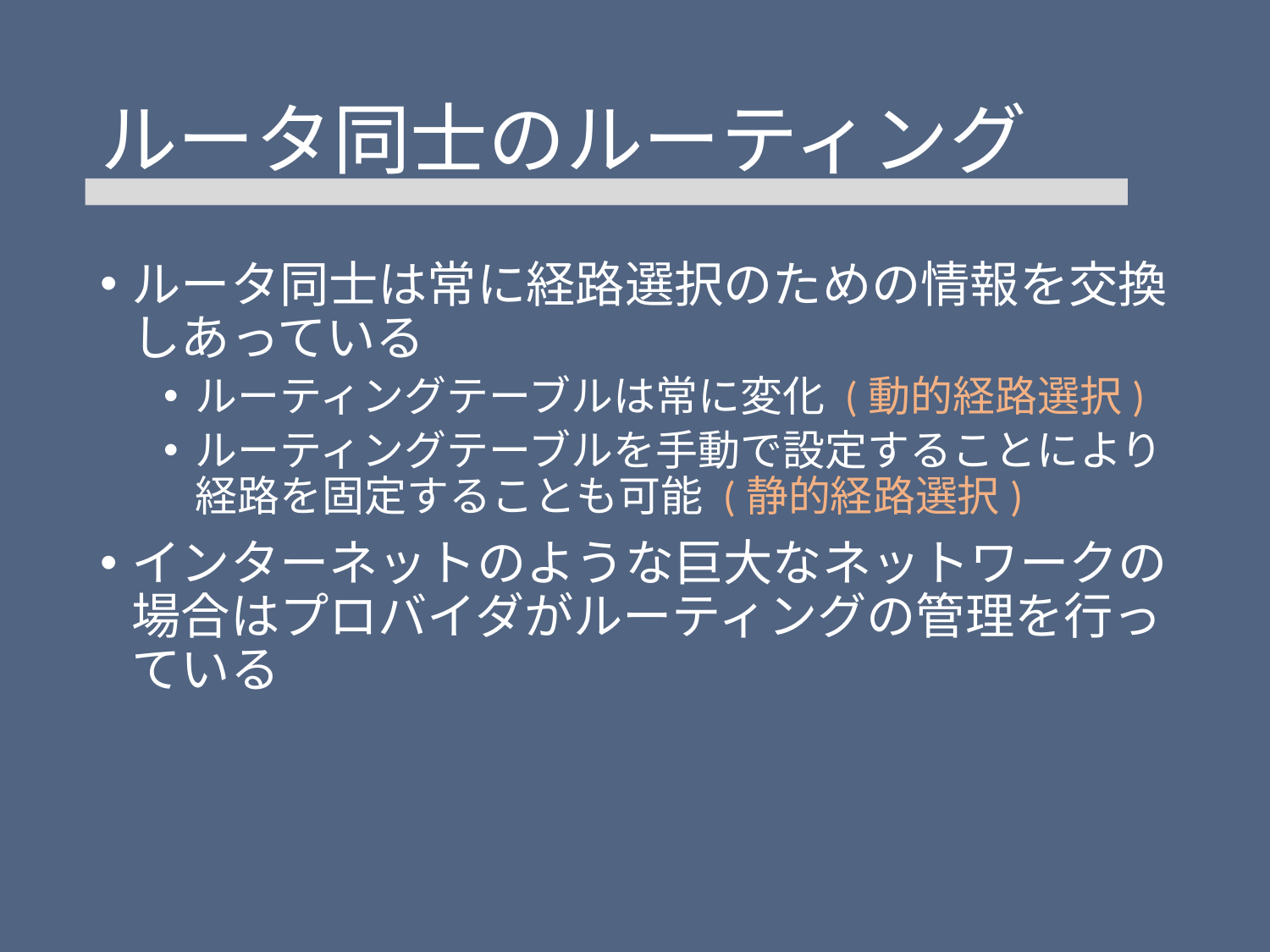

# ルータ同士のルーティング

ルータ同士は常に経路選択のための情報を交換しあっている
ルーティングテーブルは常に変化 (動的経路選択)
ルーティングテーブルを手動で設定することにより経路を固定することも可能 (静的経路選択)
インターネットのような巨大なネットワークの場合はプロバイダがルーティングの管理を行っている